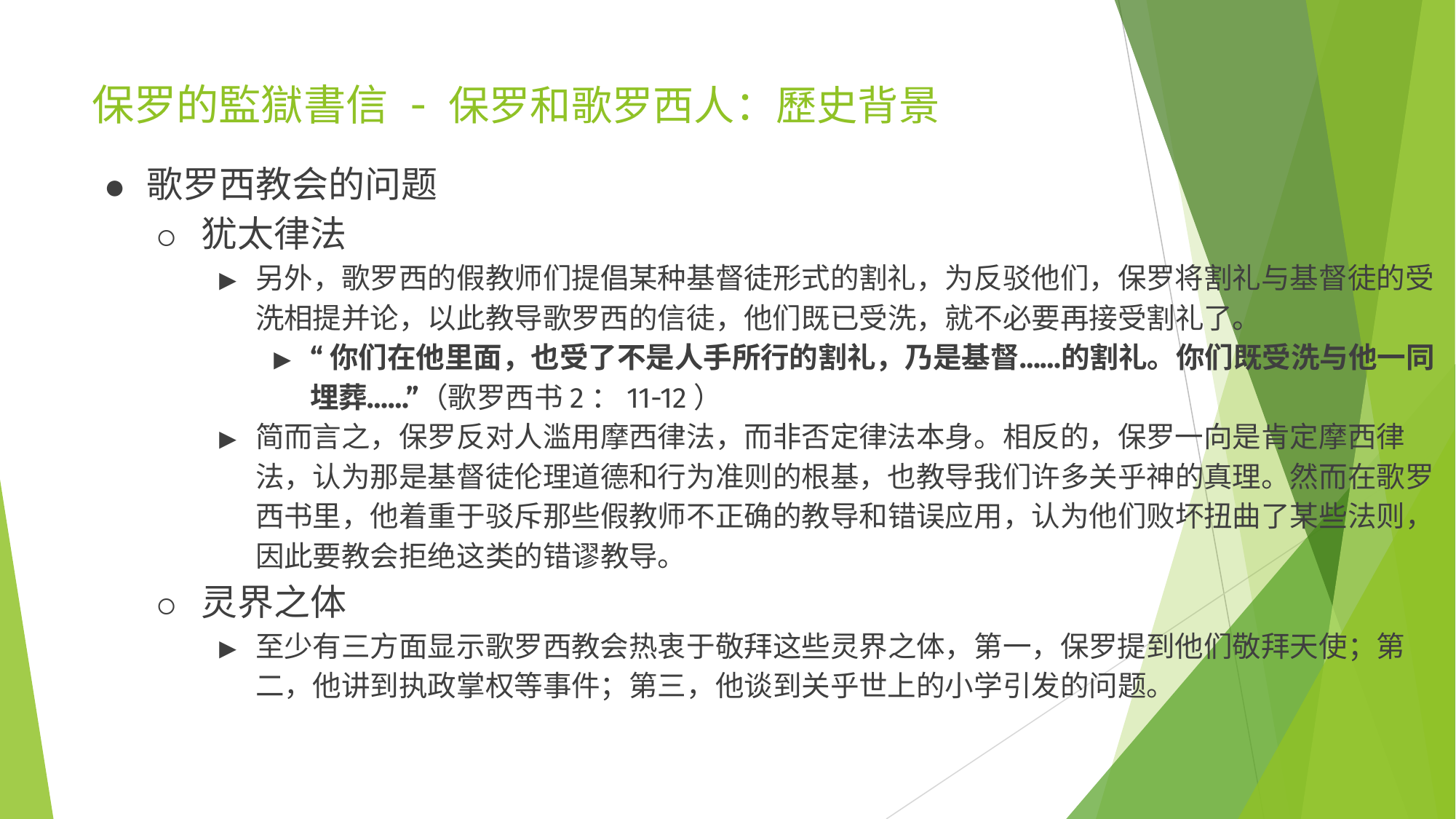

# 保罗的監獄書信 - 保罗和歌罗西人：歷史背景
歌罗西教会的问题
犹太律法
另外，歌罗西的假教师们提倡某种基督徒形式的割礼，为反驳他们，保罗将割礼与基督徒的受洗相提并论，以此教导歌罗西的信徒，他们既已受洗，就不必要再接受割礼了。
“你们在他里面，也受了不是人手所行的割礼，乃是基督……的割礼。你们既受洗与他一同埋葬……”（歌罗西书2：11-12）​​
简而言之，保罗反对人滥用摩西律法，而非否定律法本身。相反的，保罗一向是肯定摩西律法，认为那是基督徒伦理道德和行为准则的根基，也教导我们许多关乎神的真理。然而在歌罗西书里，他着重于驳斥那些假教师不正确的教导和错误应用，认为他们败坏扭曲了某些法则，因此要教会拒绝这类的错谬教导。
灵界之体
至少有三方面显示歌罗西教会热衷于敬拜这些灵界之体，第一，保罗提到他们敬拜天使；第二，他讲到执政掌权等事件；第三，他谈到关乎世上的小学引发的问题。